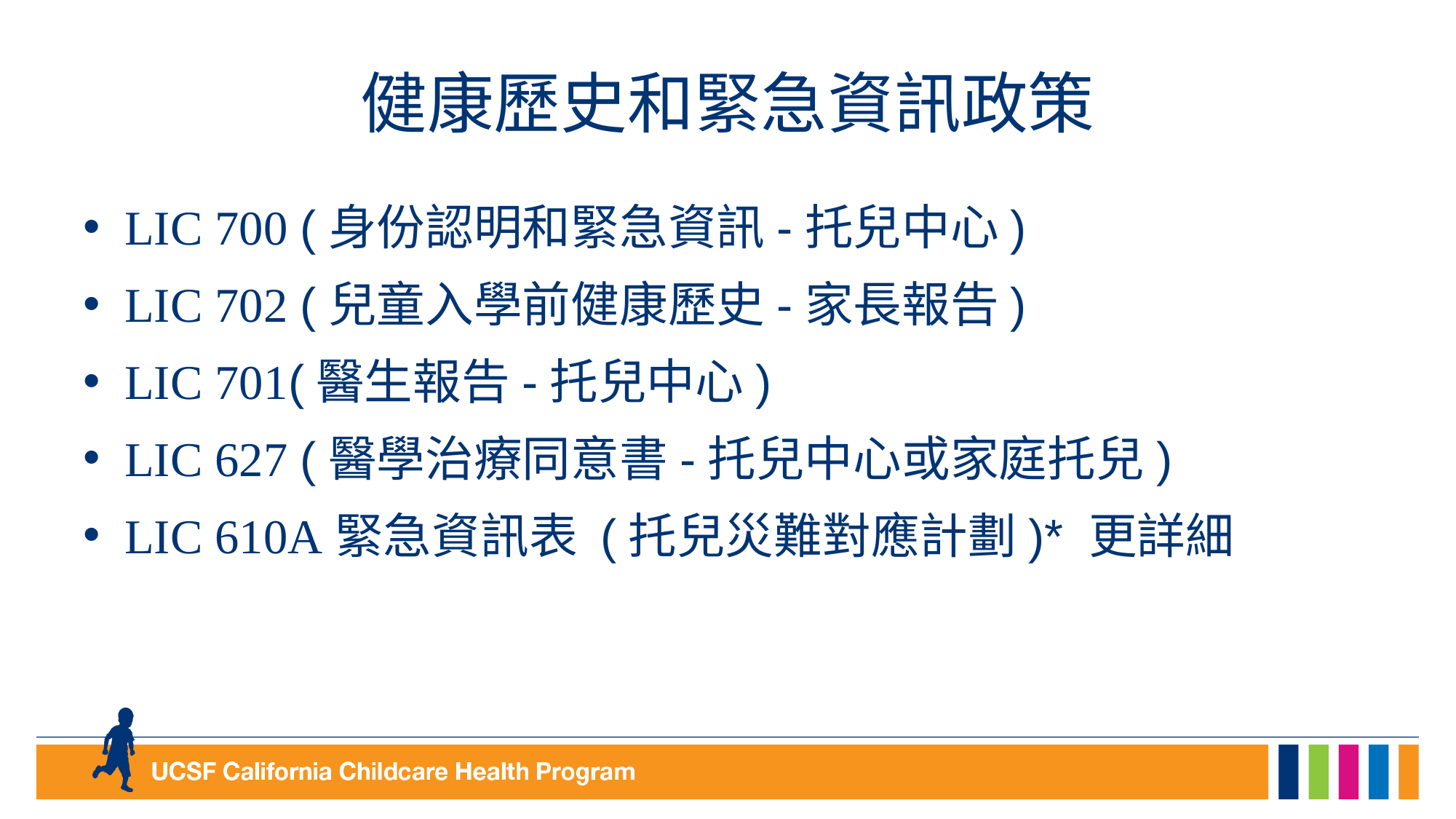

# 健康歷史和緊急資訊政策
LIC 700 (身份認明和緊急資訊-托兒中心)
LIC 702 (兒童入學前健康歷史-家長報告)
LIC 701(醫生報告-托兒中心)
LIC 627 (醫學治療同意書-托兒中心或家庭托兒)
LIC 610A緊急資訊表 (托兒災難對應計劃)* 更詳細